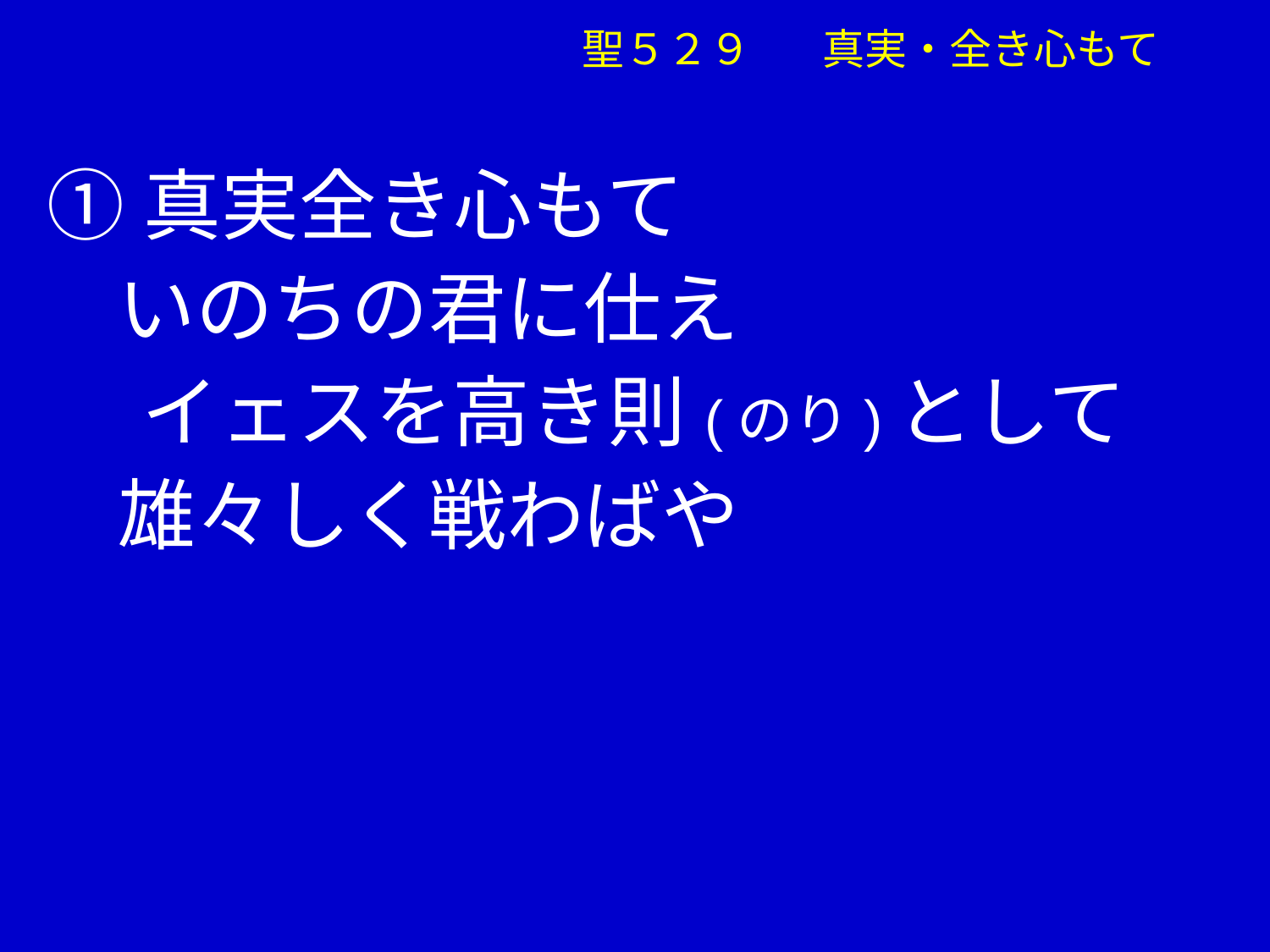

聖５２９   　真実・全き心もて
①真実全き心もて
   いのちの君に仕え
　 イェスを高き則(のり)として
   雄々しく戦わばや